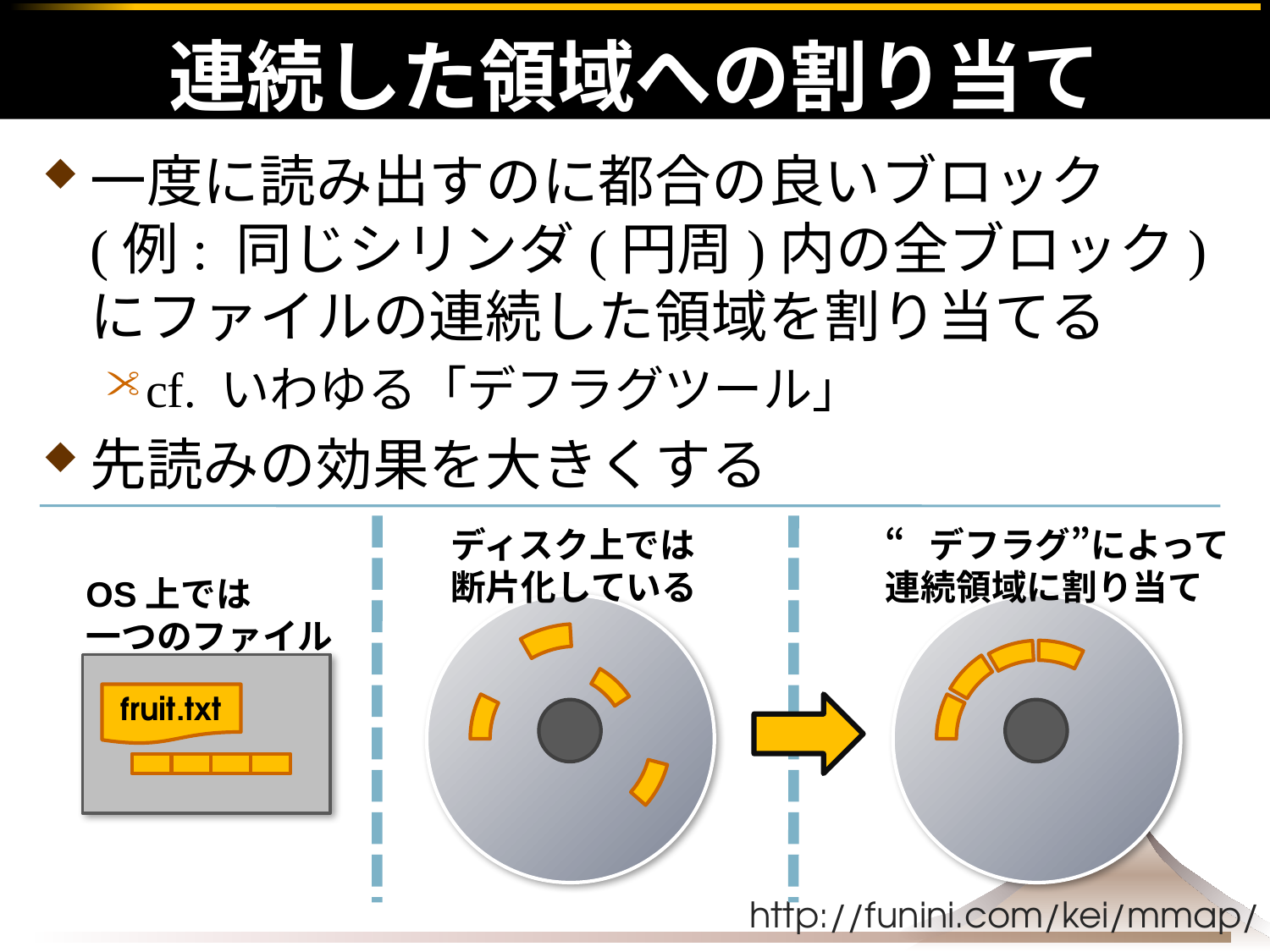

# 連続した領域への割り当て
一度に読み出すのに都合の良いブロック
(例: 同じシリンダ(円周)内の全ブロック)にファイルの連続した領域を割り当てる
cf. いわゆる「デフラグツール」
先読みの効果を大きくする
ディスク上では
断片化している
“デフラグ”によって
連続領域に割り当て
OS上では
一つのファイル

fruit.txt